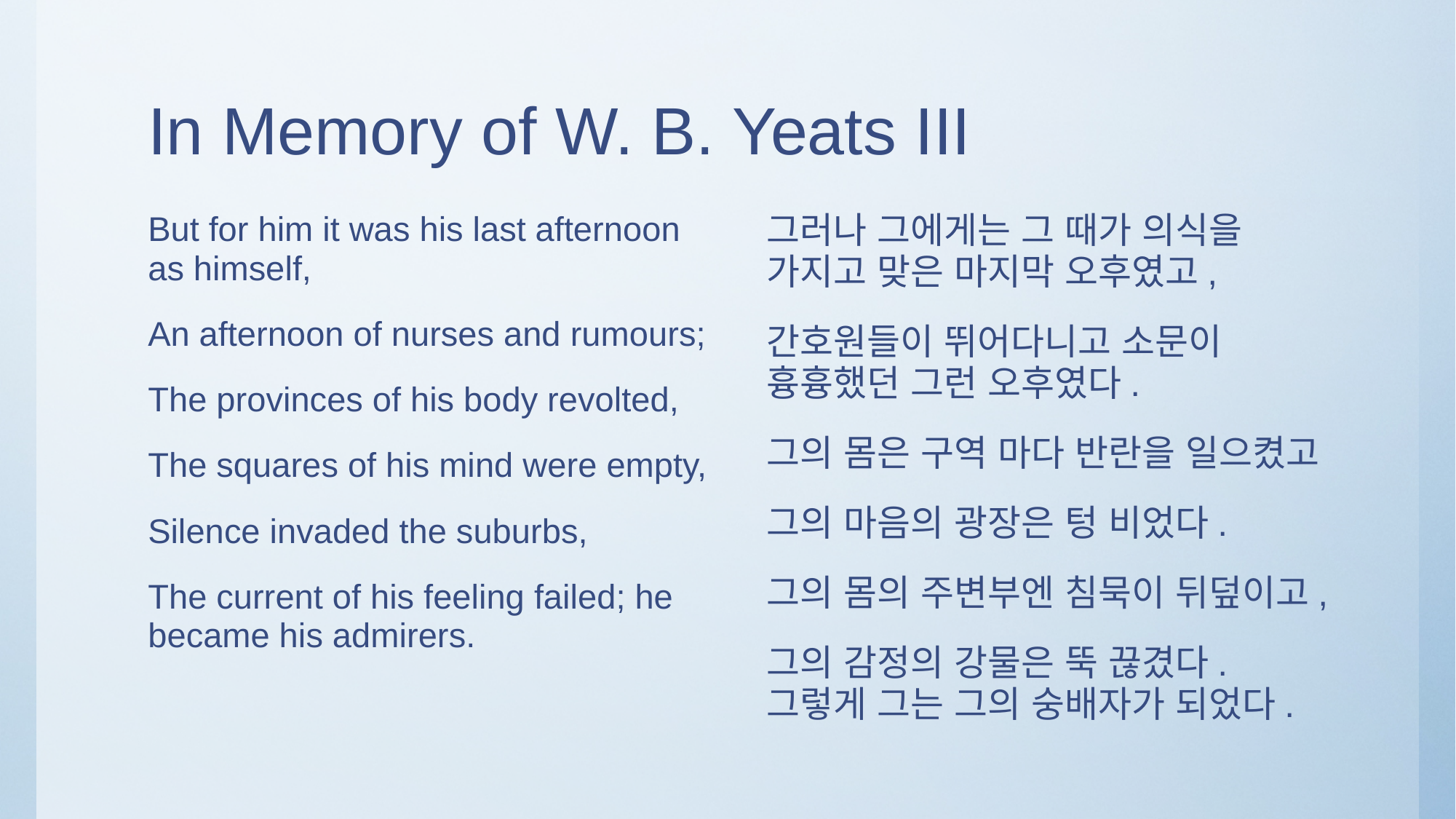

# In Memory of W. B. Yeats III
But for him it was his last afternoon as himself,
An afternoon of nurses and rumours;
The provinces of his body revolted,
The squares of his mind were empty,
Silence invaded the suburbs,
The current of his feeling failed; he became his admirers.
그러나 그에게는 그 때가 의식을 가지고 맞은 마지막 오후였고,
간호원들이 뛰어다니고 소문이 흉흉했던 그런 오후였다.
그의 몸은 구역 마다 반란을 일으켰고
그의 마음의 광장은 텅 비었다.
그의 몸의 주변부엔 침묵이 뒤덮이고,
그의 감정의 강물은 뚝 끊겼다. 그렇게 그는 그의 숭배자가 되었다.